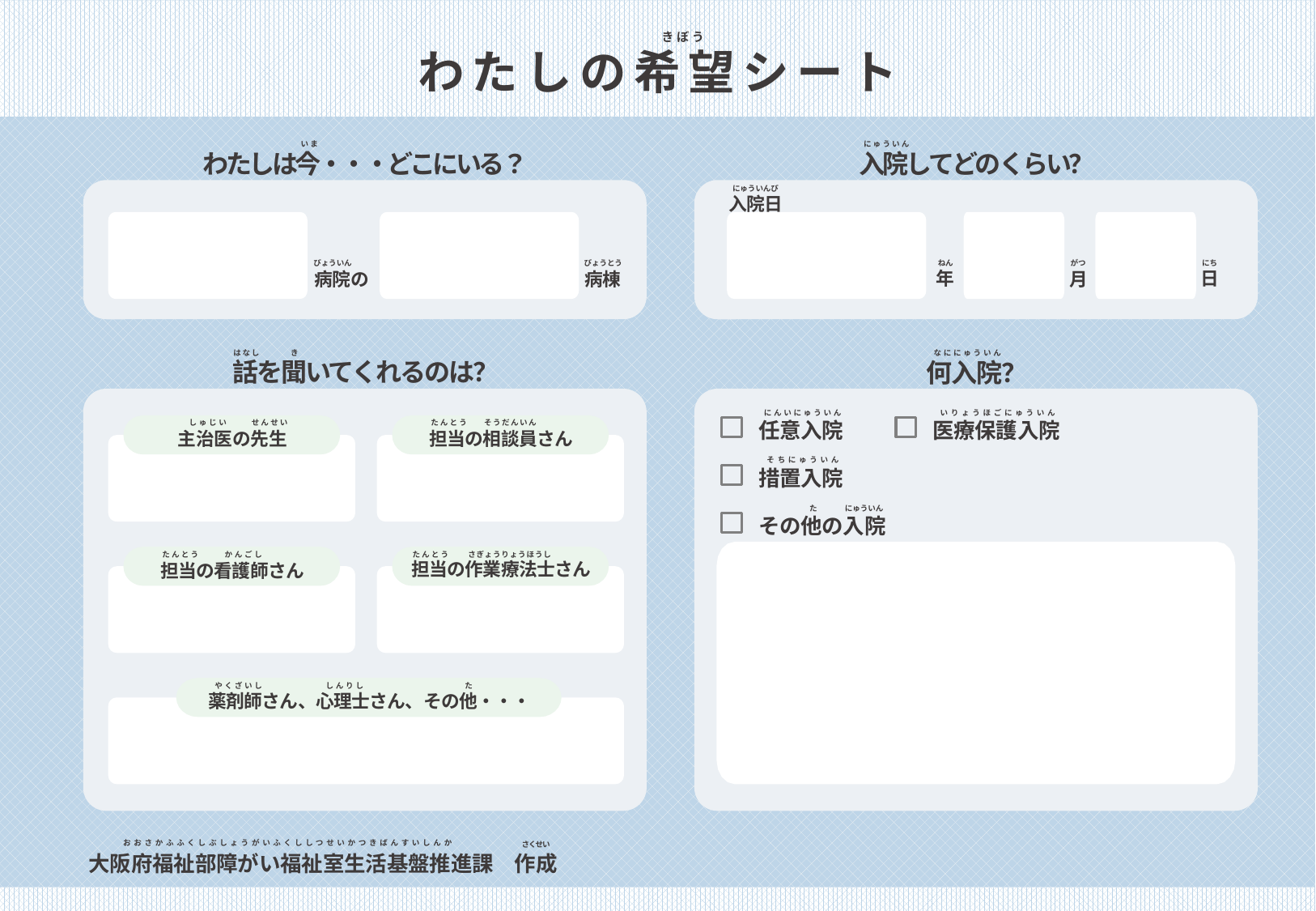

きぼう
わたしの希望シート
いま
にゅういん
わたしは今・・・どこにいる？
入院してどのくらい？

にゅういんび
入院日

びょういん
びょうとう
ねん
がつ
にち
日
年
病棟
月
病院の
はなし
き
なににゅういん
話を聞いてくれるのは？
何入院？

にんいにゅういん
いりょうほごにゅういん
任意入院

医療保護入院

しゅじい
せんせい
たんとう
そうだんいん
主治医の先生
担当の相談員さん

そちにゅういん
措置入院

た
にゅういん
その他の入院

たんとう
かんごし
たんとう
さぎょうりょうほうし
担当の看護師さん
担当の作業療法士さん

やくざいし
しんりし
た
薬剤師さん、心理士さん、その他・・・

おおさかふふくしぶしょうがいふくししつせいかつきばんすいしんか
さくせい
大阪府福祉部障がい福祉室生活基盤推進課　作成